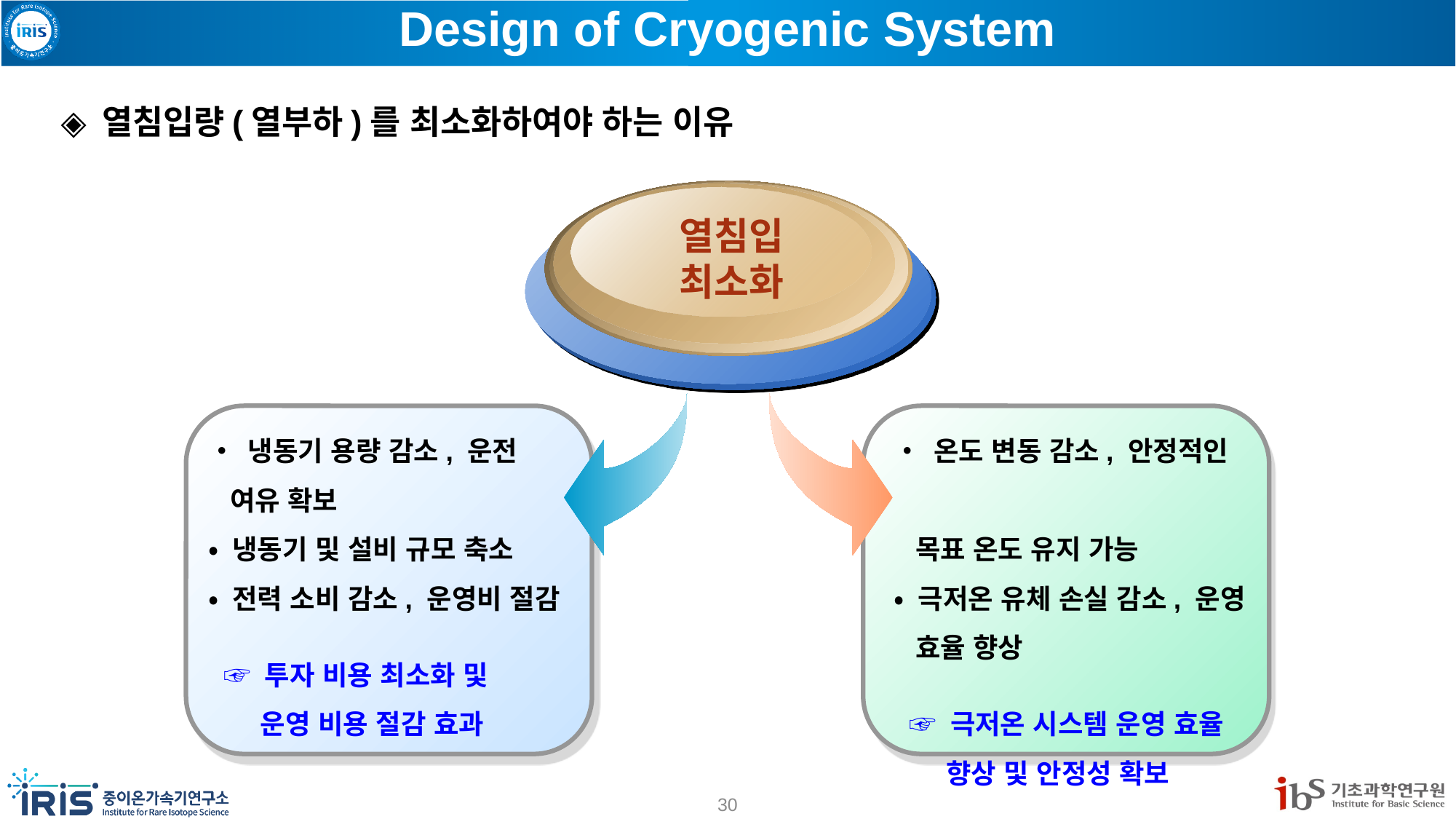

# Design of Cryogenic System
◈ 열침입량(열부하)를 최소화하여야 하는 이유

열침입
최소화

• 냉동기 용량 감소, 운전
  여유 확보
• 냉동기 및 설비 규모 축소
• 전력 소비 감소, 운영비 절감

  ☞ 투자 비용 최소화 및
      운영 비용 절감 효과
• 온도 변동 감소, 안정적인
  목표 온도 유지 가능
• 극저온 유체 손실 감소, 운영
  효율 향상

  ☞ 극저온 시스템 운영 효율
      향상 및 안정성 확보
30